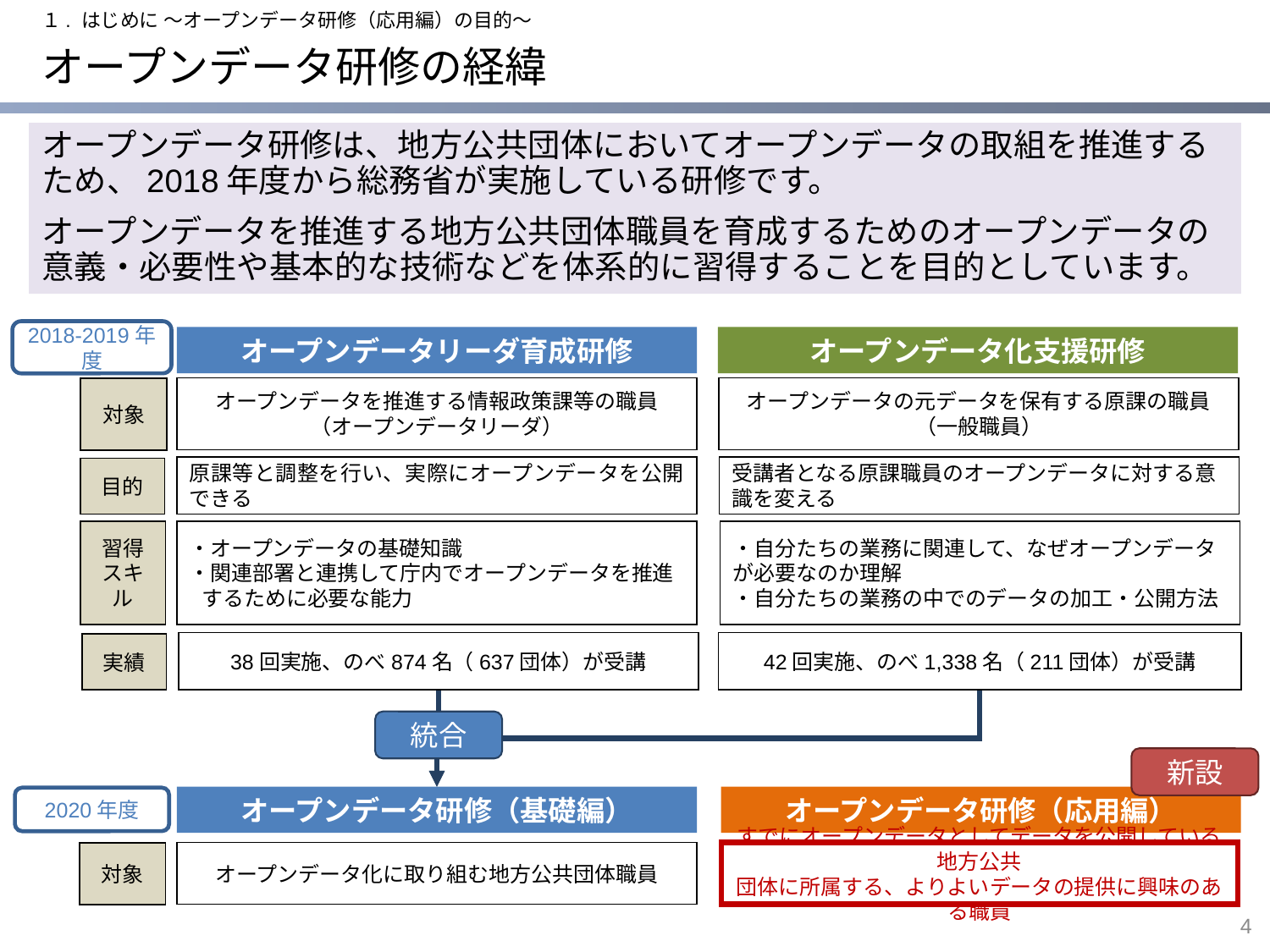

１. はじめに ～オープンデータ研修（応用編）の目的～
# オープンデータ研修の経緯
オープンデータ研修は、地方公共団体においてオープンデータの取組を推進するため、2018年度から総務省が実施している研修です。
オープンデータを推進する地方公共団体職員を育成するためのオープンデータの意義・必要性や基本的な技術などを体系的に習得することを目的としています。
2018-2019年度
オープンデータリーダ育成研修
オープンデータ化支援研修
オープンデータを推進する情報政策課等の職員
（オープンデータリーダ）
オープンデータの元データを保有する原課の職員
（一般職員）
対象
原課等と調整を行い、実際にオープンデータを公開できる
受講者となる原課職員のオープンデータに対する意識を変える
目的
習得
スキル
・オープンデータの基礎知識
・関連部署と連携して庁内でオープンデータを推進するために必要な能力
・自分たちの業務に関連して、なぜオープンデータが必要なのか理解
・自分たちの業務の中でのデータの加工・公開方法
38回実施、のべ874名（637団体）が受講
42回実施、のべ1,338名（211団体）が受講
実績
統合
新設
オープンデータ研修（基礎編）
オープンデータ研修（応用編）
2020年度
オープンデータ化に取り組む地方公共団体職員
すでにオープンデータとしてデータを公開している地方公共
団体に所属する、よりよいデータの提供に興味のある職員
対象